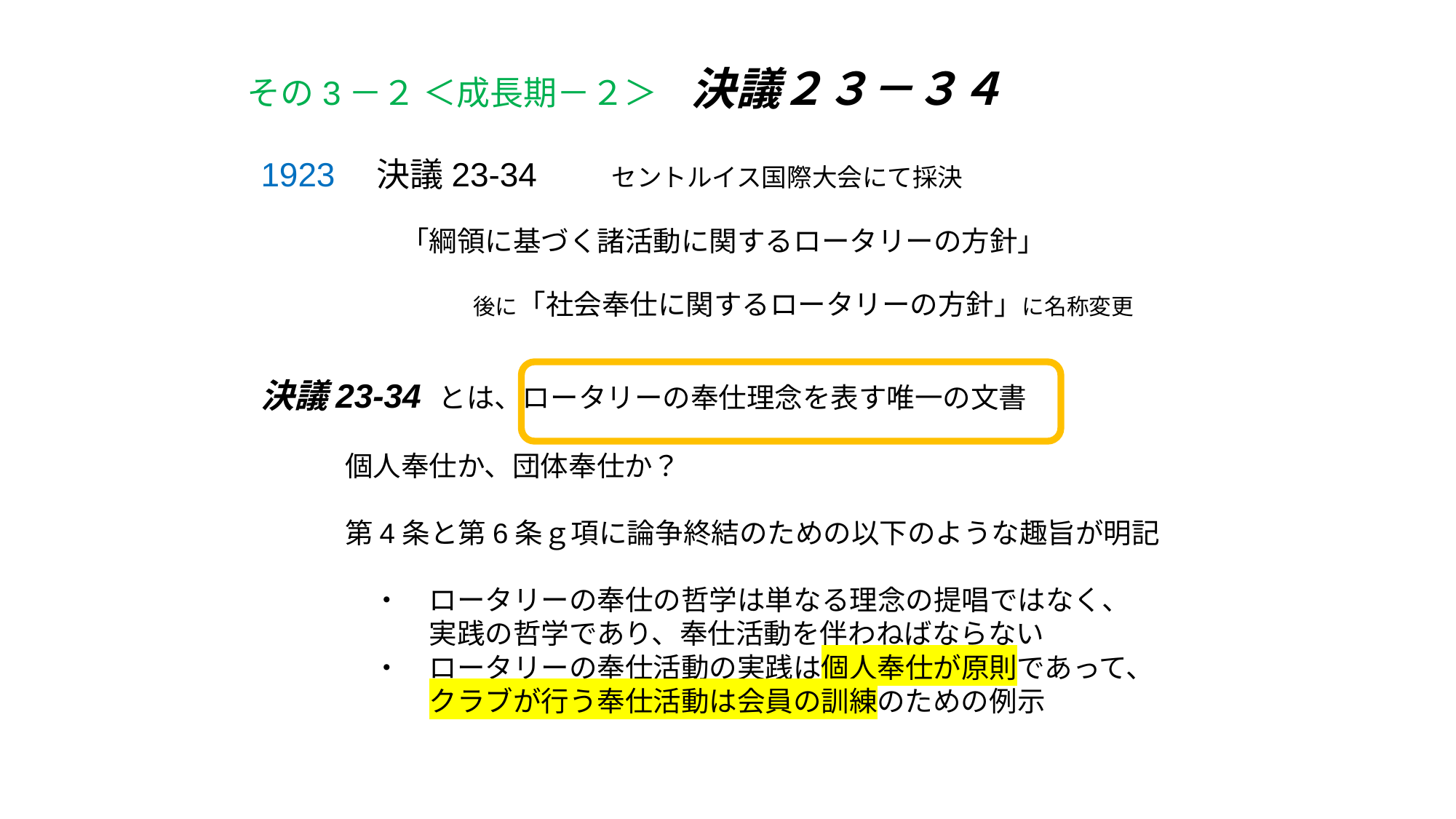

# その3－２ ＜成長期－２＞　決議２３－３４
1923　決議23-34　　セントルイス国際大会にて採決

　　　　　「綱領に基づく諸活動に関するロータリーの方針」

　　　　　　　　　後に「社会奉仕に関するロータリーの方針」に名称変更

決議23-34 とは、ロータリーの奉仕理念を表す唯一の文書

　　　個人奉仕か、団体奉仕か？

　　　第4条と第6条ｇ項に論争終結のための以下のような趣旨が明記

　　　　・　ロータリーの奉仕の哲学は単なる理念の提唱ではなく、
　　　　　　実践の哲学であり、奉仕活動を伴わねばならない
　　　　・　ロータリーの奉仕活動の実践は個人奉仕が原則であって、
　　　　　　クラブが行う奉仕活動は会員の訓練のための例示